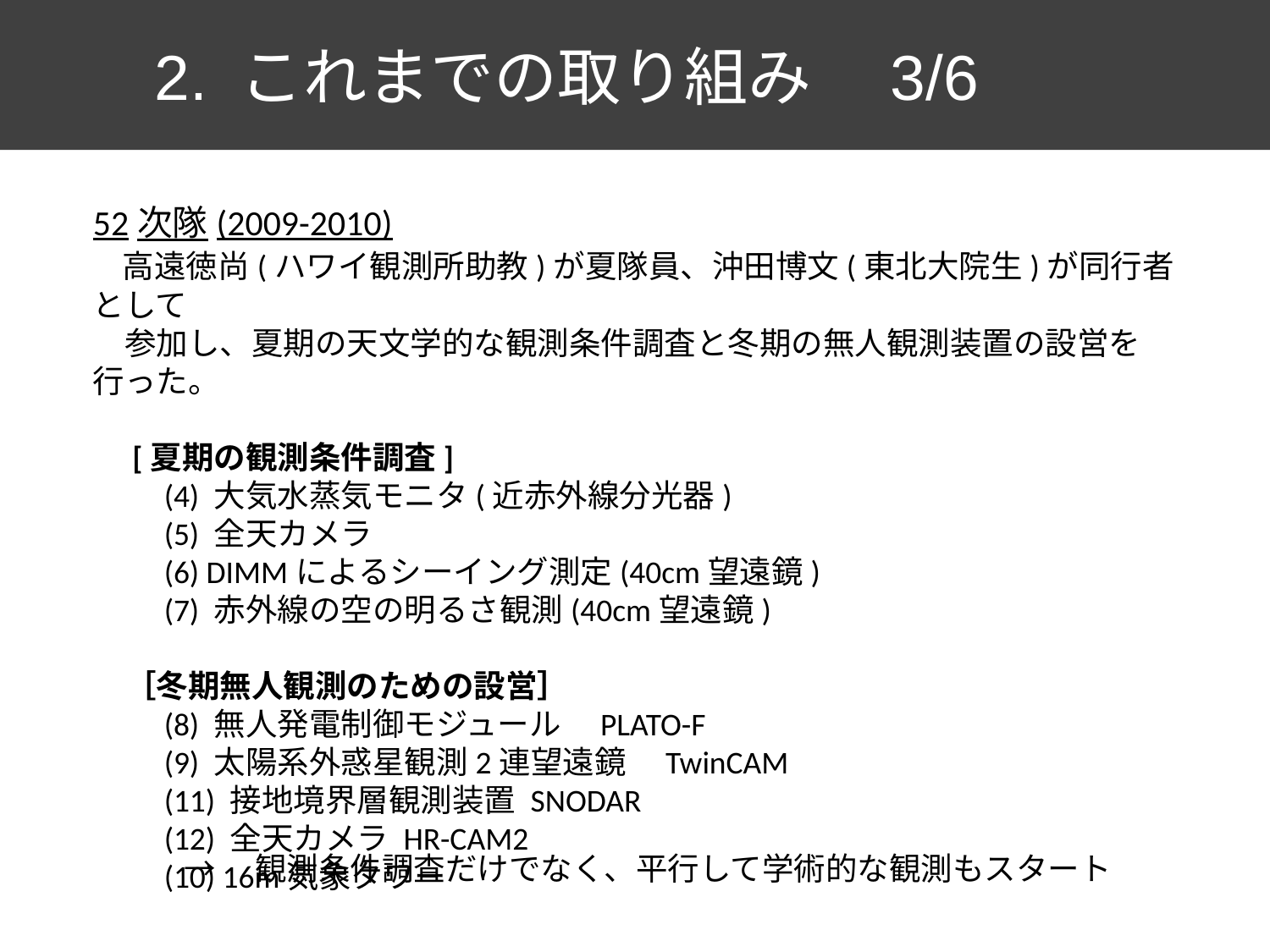

2. これまでの取り組み　3/6
52次隊(2009-2010)
   高遠徳尚(ハワイ観測所助教)が夏隊員、沖田博文(東北大院生)が同行者として
　参加し、夏期の天文学的な観測条件調査と冬期の無人観測装置の設営を行った。

　[夏期の観測条件調査]
　　(4) 大気水蒸気モニタ(近赤外線分光器)
　　(5) 全天カメラ
　　(6) DIMMによるシーイング測定(40cm望遠鏡)
　　(7) 赤外線の空の明るさ観測(40cm望遠鏡)

　［冬期無人観測のための設営］
　　(8) 無人発電制御モジュール　PLATO-F
　　(9) 太陽系外惑星観測2連望遠鏡　TwinCAM
　　(11) 接地境界層観測装置 SNODAR
　　(12) 全天カメラ HR-CAM2
　　(10) 16m気象タワー
→　観測条件調査だけでなく、平行して学術的な観測もスタート